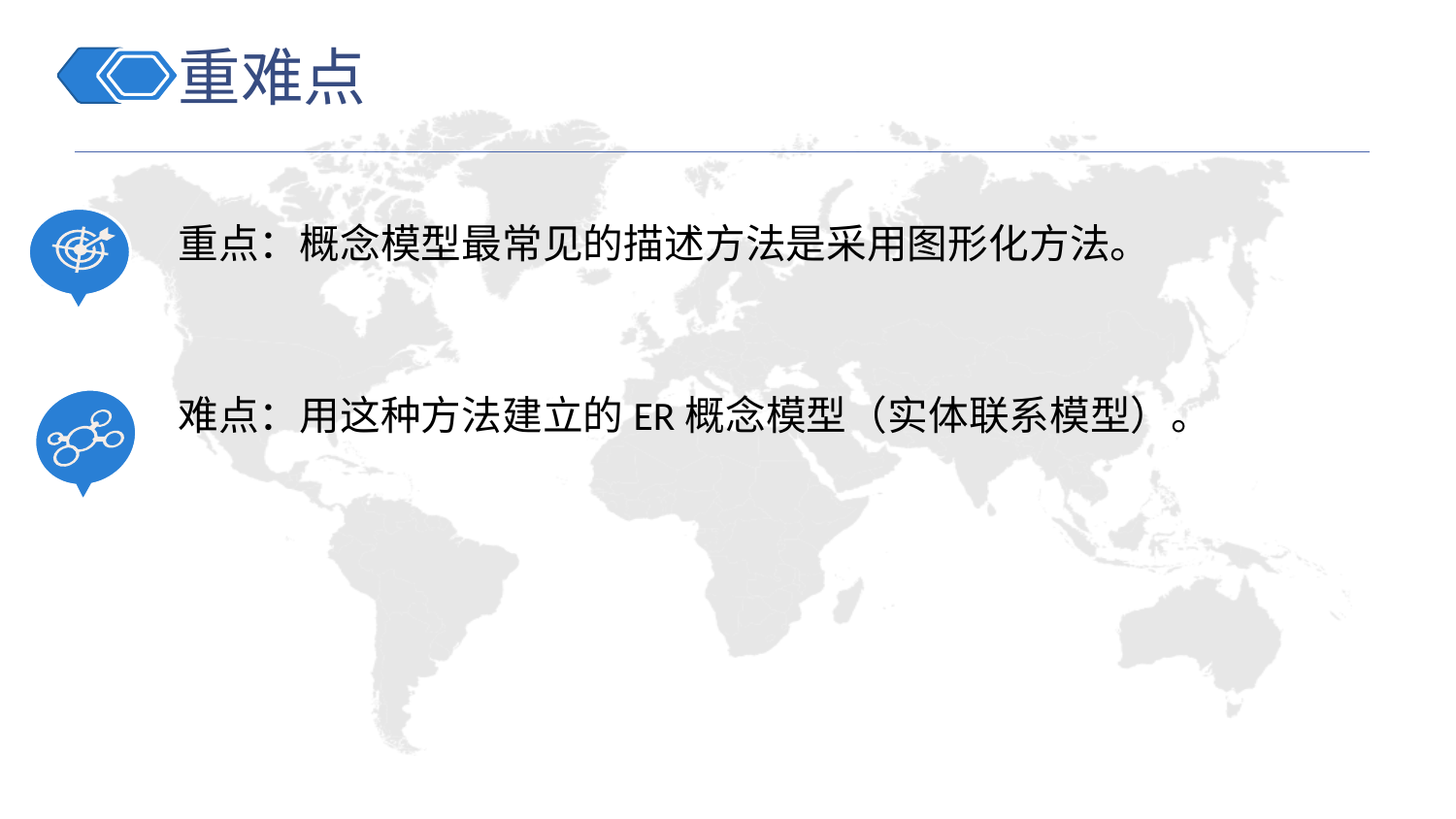

重难点

重点：概念模型最常见的描述方法是采用图形化方法。

难点：用这种方法建立的ER概念模型（实体联系模型）。